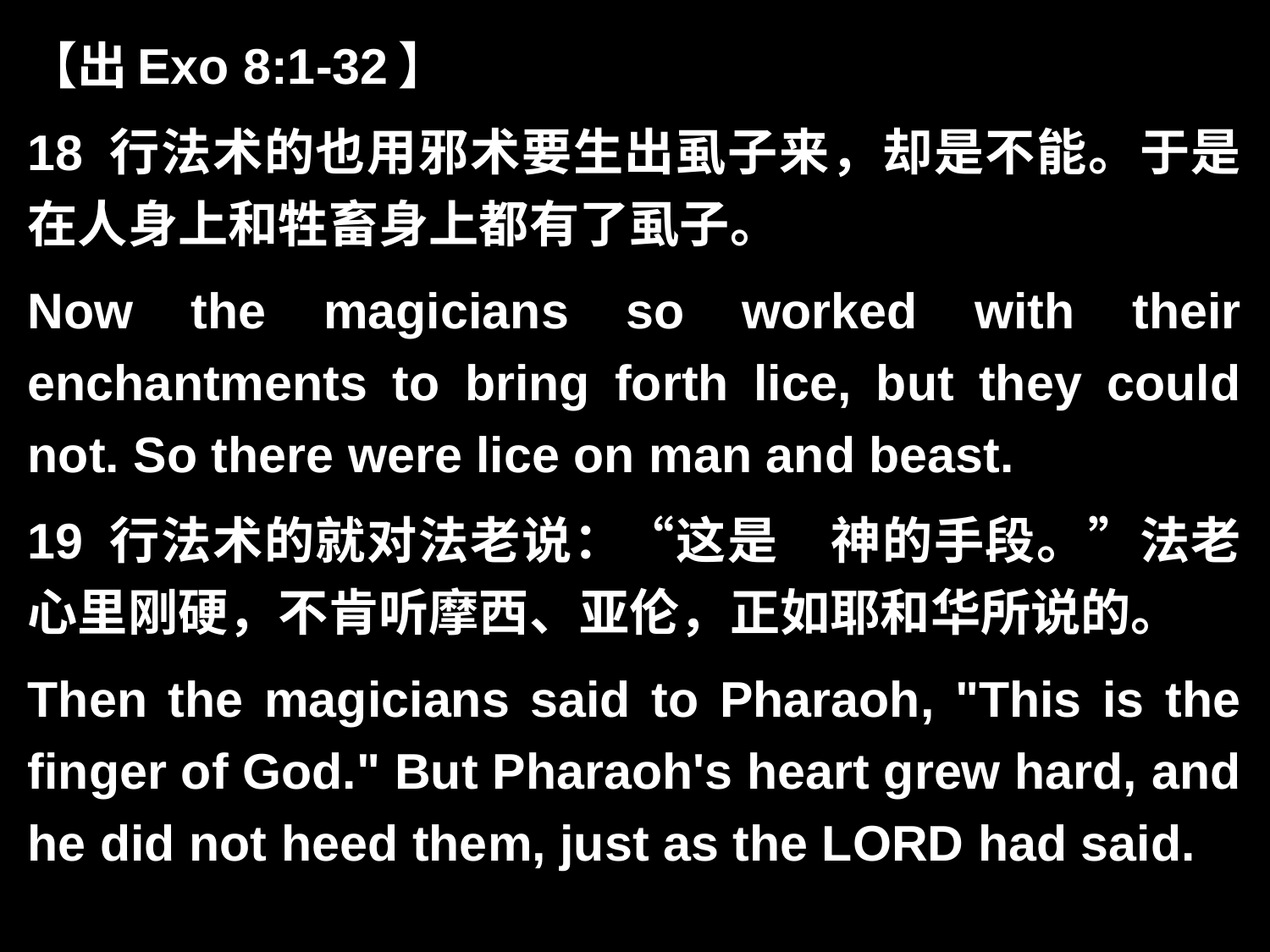

【出Exo 8:1-32】
18 行法术的也用邪术要生出虱子来，却是不能。于是在人身上和牲畜身上都有了虱子。
Now the magicians so worked with their enchantments to bring forth lice, but they could not. So there were lice on man and beast.
19 行法术的就对法老说：“这是　神的手段。”法老心里刚硬，不肯听摩西、亚伦，正如耶和华所说的。
Then the magicians said to Pharaoh, "This is the finger of God." But Pharaoh's heart grew hard, and he did not heed them, just as the LORD had said.